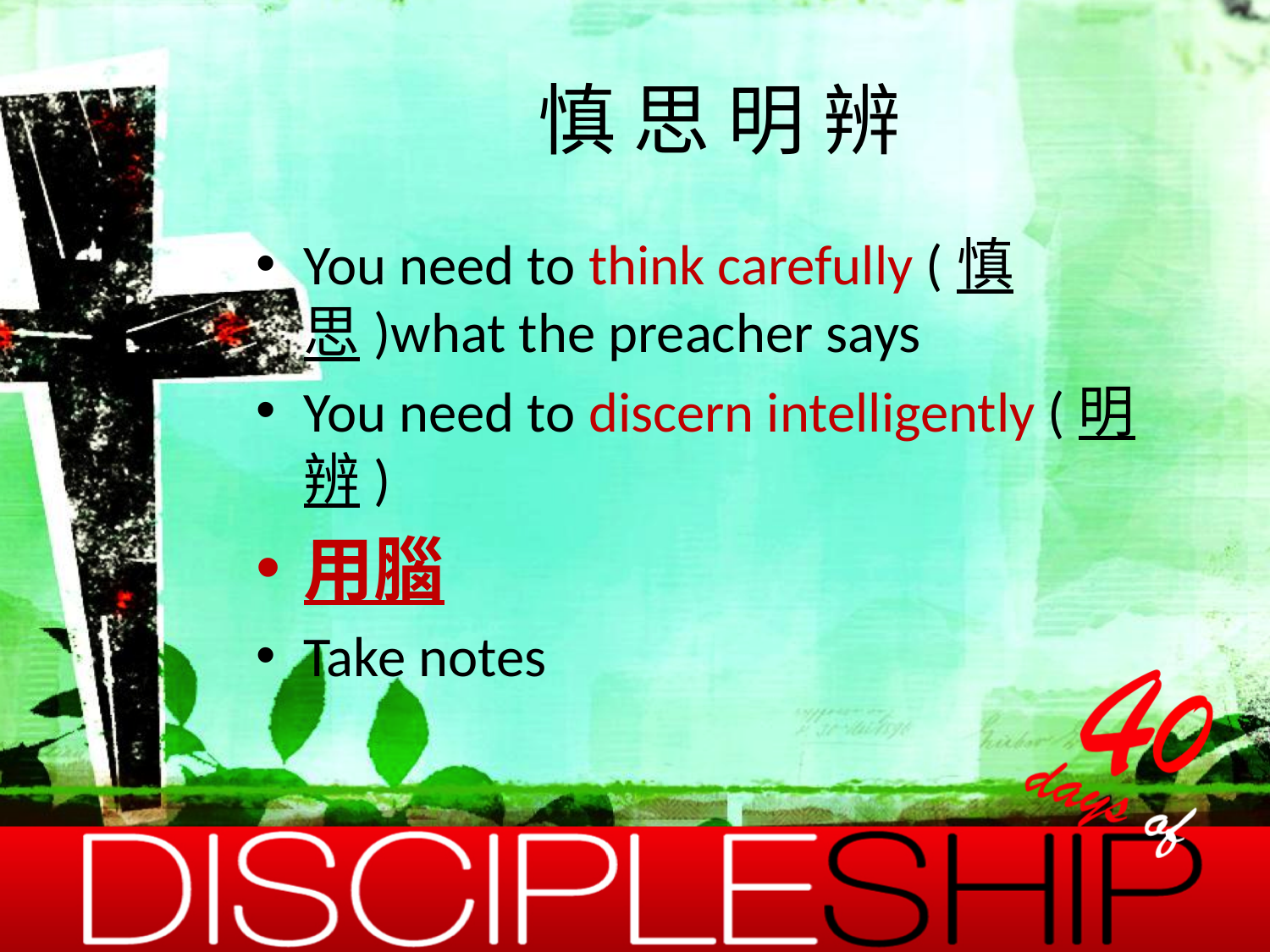

# 慎 思 明 辨
You need to think carefully (慎 思)what the preacher says
You need to discern intelligently (明 辨)
用腦
Take notes